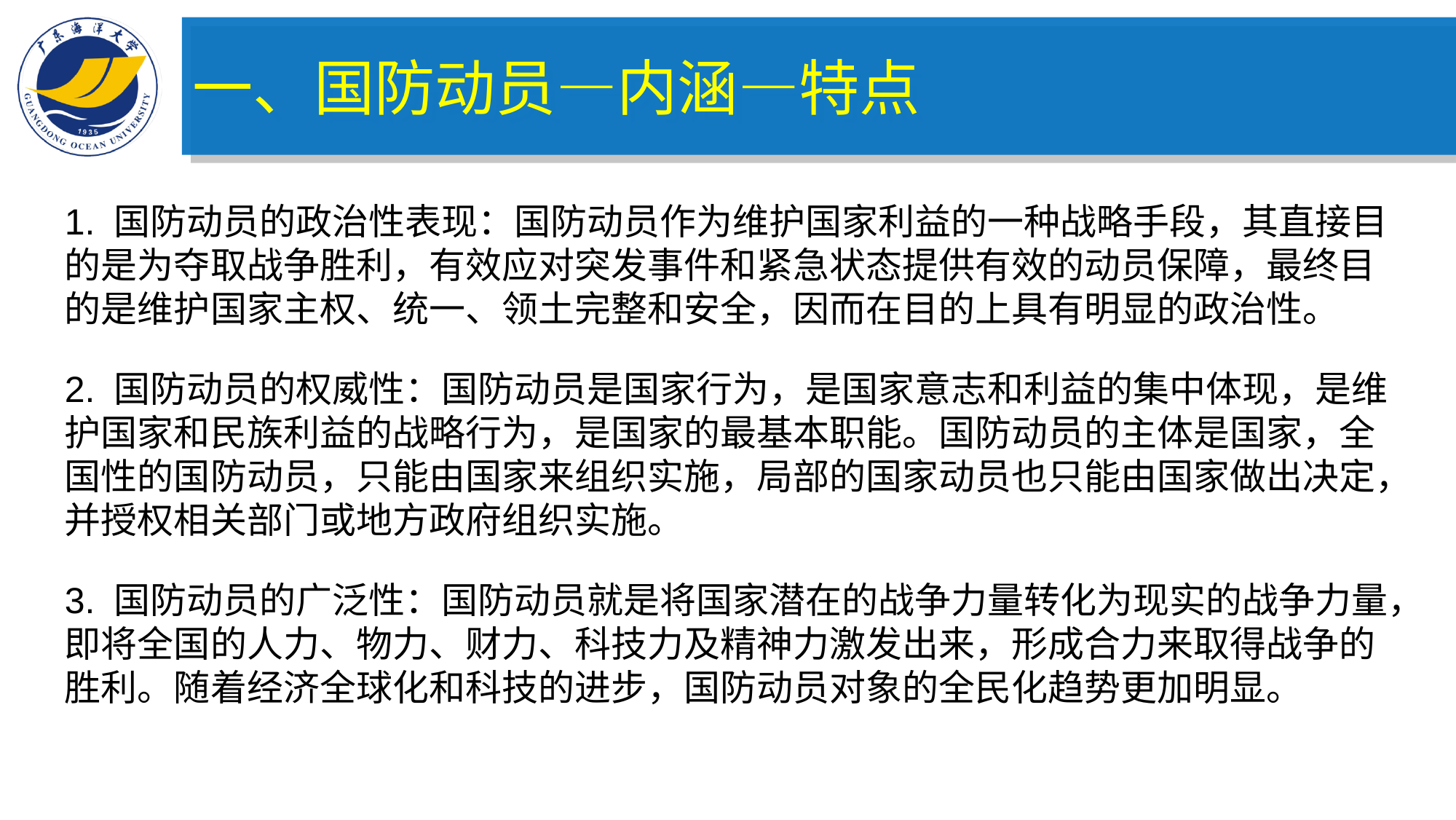

一、国防动员—内涵—特点

1. 国防动员的政治性表现：国防动员作为维护国家利益的一种战略手段，其直接目的是为夺取战争胜利，有效应对突发事件和紧急状态提供有效的动员保障，最终目的是维护国家主权、统一、领土完整和安全，因而在目的上具有明显的政治性。
2. 国防动员的权威性：国防动员是国家行为，是国家意志和利益的集中体现，是维护国家和民族利益的战略行为，是国家的最基本职能。国防动员的主体是国家，全国性的国防动员，只能由国家来组织实施，局部的国家动员也只能由国家做出决定，并授权相关部门或地方政府组织实施。
3. 国防动员的广泛性：国防动员就是将国家潜在的战争力量转化为现实的战争力量，即将全国的人力、物力、财力、科技力及精神力激发出来，形成合力来取得战争的胜利。随着经济全球化和科技的进步，国防动员对象的全民化趋势更加明显。